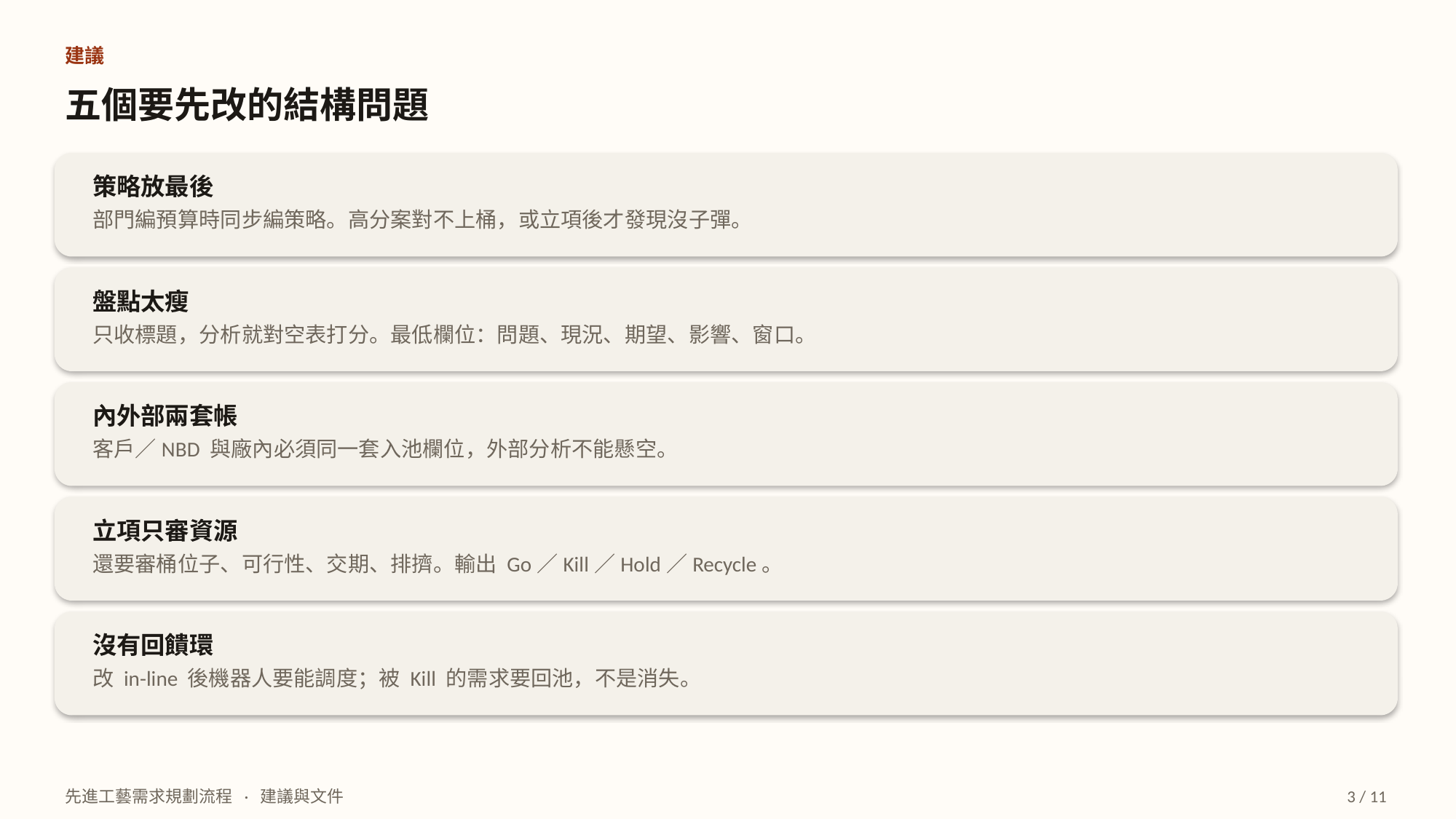

建議
五個要先改的結構問題

策略放最後
部門編預算時同步編策略。高分案對不上桶，或立項後才發現沒子彈。

盤點太瘦
只收標題，分析就對空表打分。最低欄位：問題、現況、期望、影響、窗口。

內外部兩套帳
客戶／NBD 與廠內必須同一套入池欄位，外部分析不能懸空。

立項只審資源
還要審桶位子、可行性、交期、排擠。輸出 Go／Kill／Hold／Recycle。

沒有回饋環
改 in-line 後機器人要能調度；被 Kill 的需求要回池，不是消失。
先進工藝需求規劃流程  ·  建議與文件
3 / 11